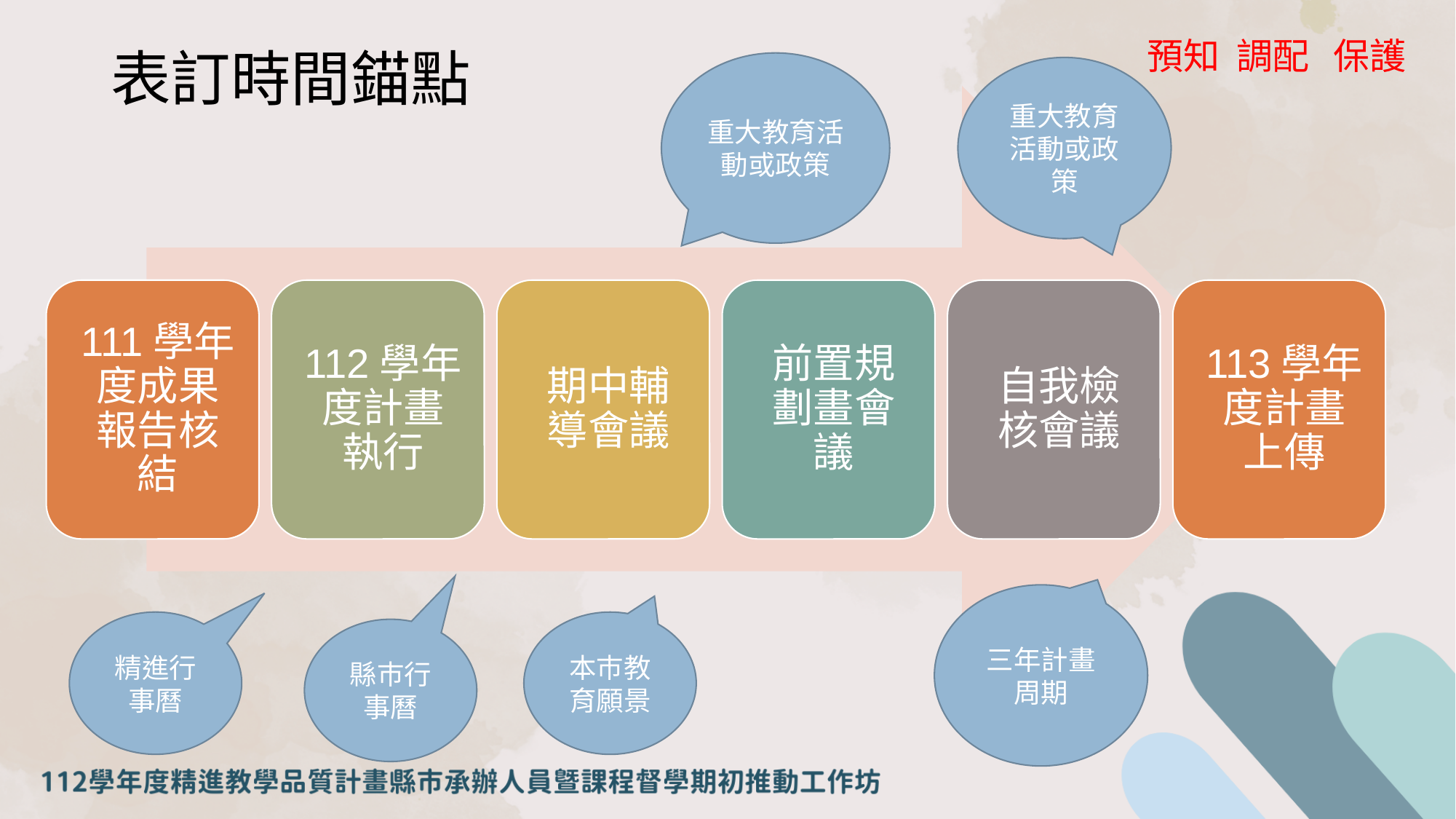

預知  調配   保護
# 表訂時間錨點
重大教育活動或政策
重大教育活動或政策
111學年度成果報告核結
112學年度計畫執行
期中輔導會議
前置規劃畫會議
自我檢核會議
113學年度計畫上傳
三年計畫周期
精進行事曆
本巿教育願景
縣巿行事曆